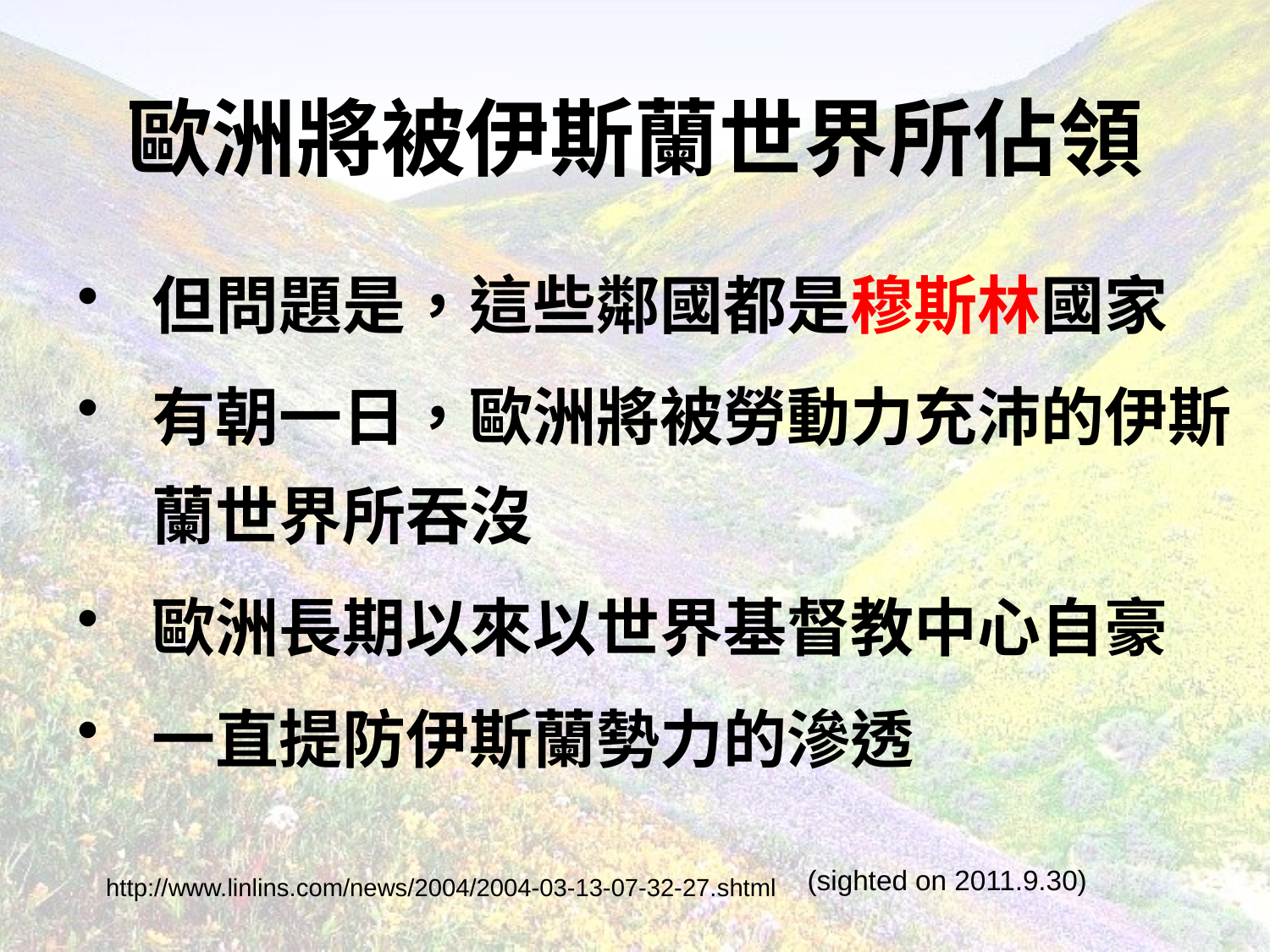

# 歐洲將被伊斯蘭世界所佔領
但問題是，這些鄰國都是穆斯林國家
有朝一日，歐洲將被勞動力充沛的伊斯蘭世界所吞沒
歐洲長期以來以世界基督教中心自豪
一直提防伊斯蘭勢力的滲透
(sighted on 2011.9.30)
http://www.linlins.com/news/2004/2004-03-13-07-32-27.shtml